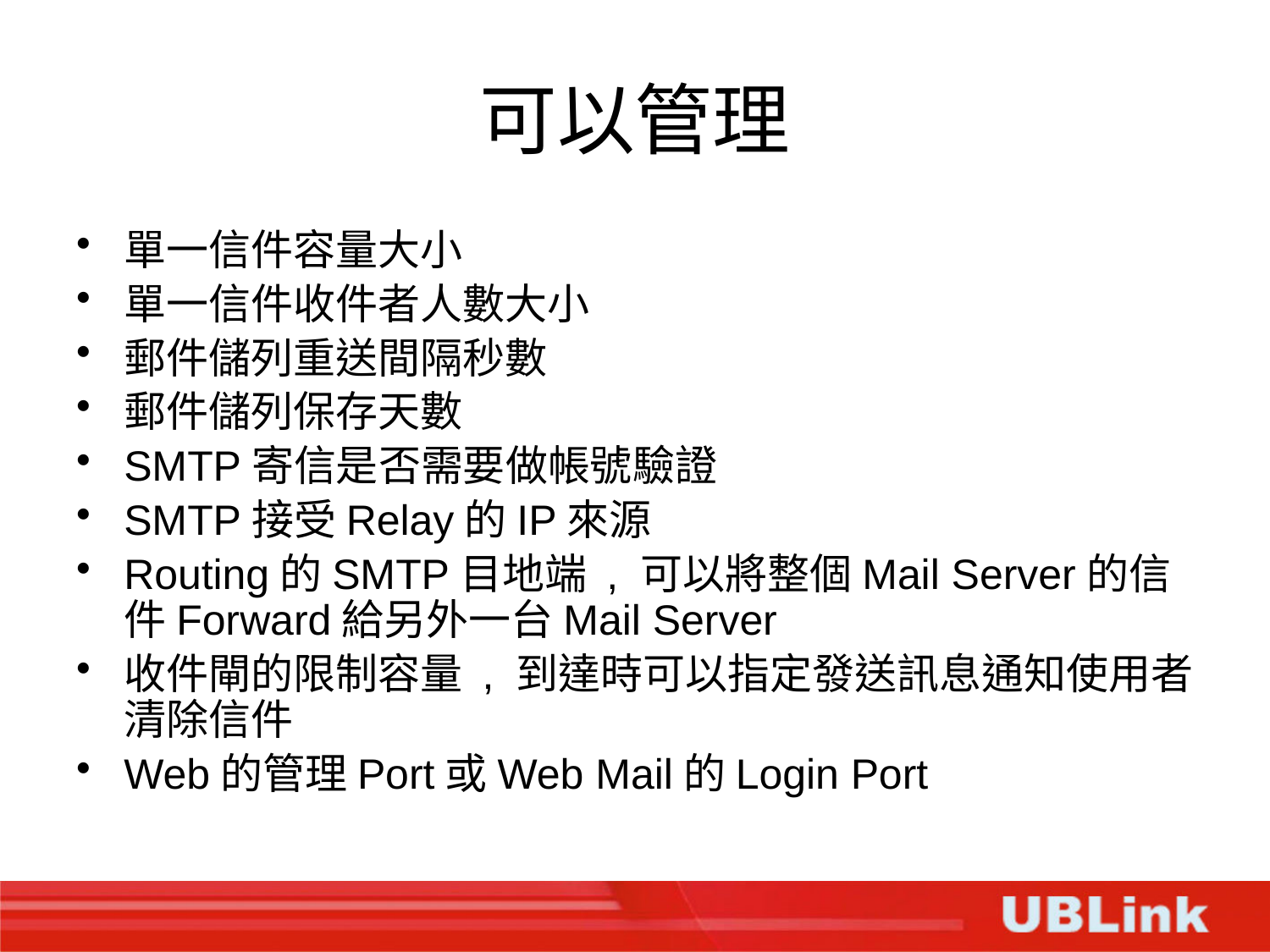

# 可以管理
單一信件容量大小
單一信件收件者人數大小
郵件儲列重送間隔秒數
郵件儲列保存天數
SMTP寄信是否需要做帳號驗證
SMTP接受Relay的IP來源
Routing的SMTP目地端 , 可以將整個Mail Server的信件Forward給另外一台Mail Server
收件閘的限制容量 , 到達時可以指定發送訊息通知使用者清除信件
Web的管理Port或Web Mail的Login Port